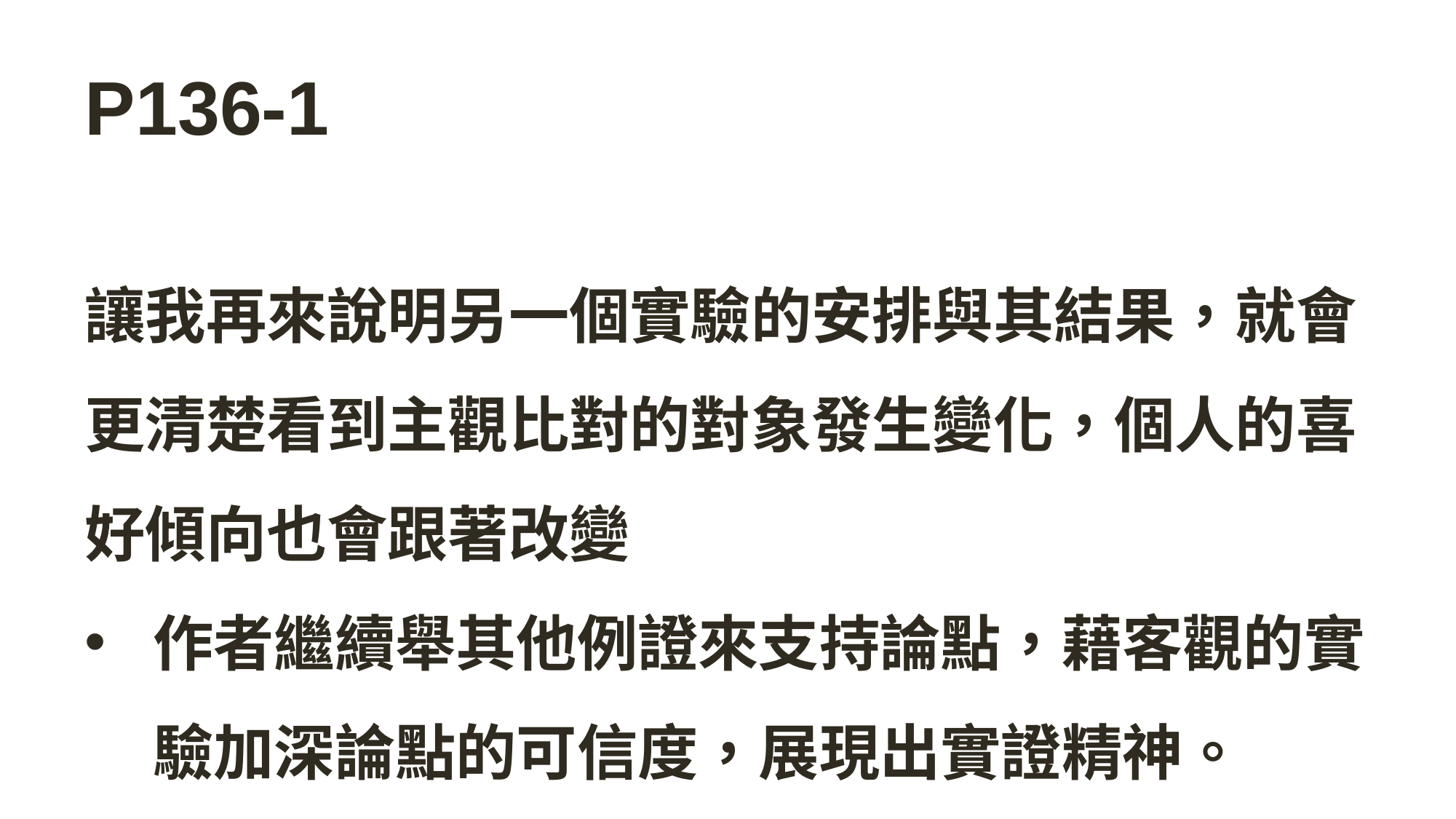

P136-1
讓我再來說明另一個實驗的安排與其結果，就會更清楚看到主觀比對的對象發生變化，個人的喜好傾向也會跟著改變
作者繼續舉其他例證來支持論點，藉客觀的實驗加深論點的可信度，展現出實證精神。